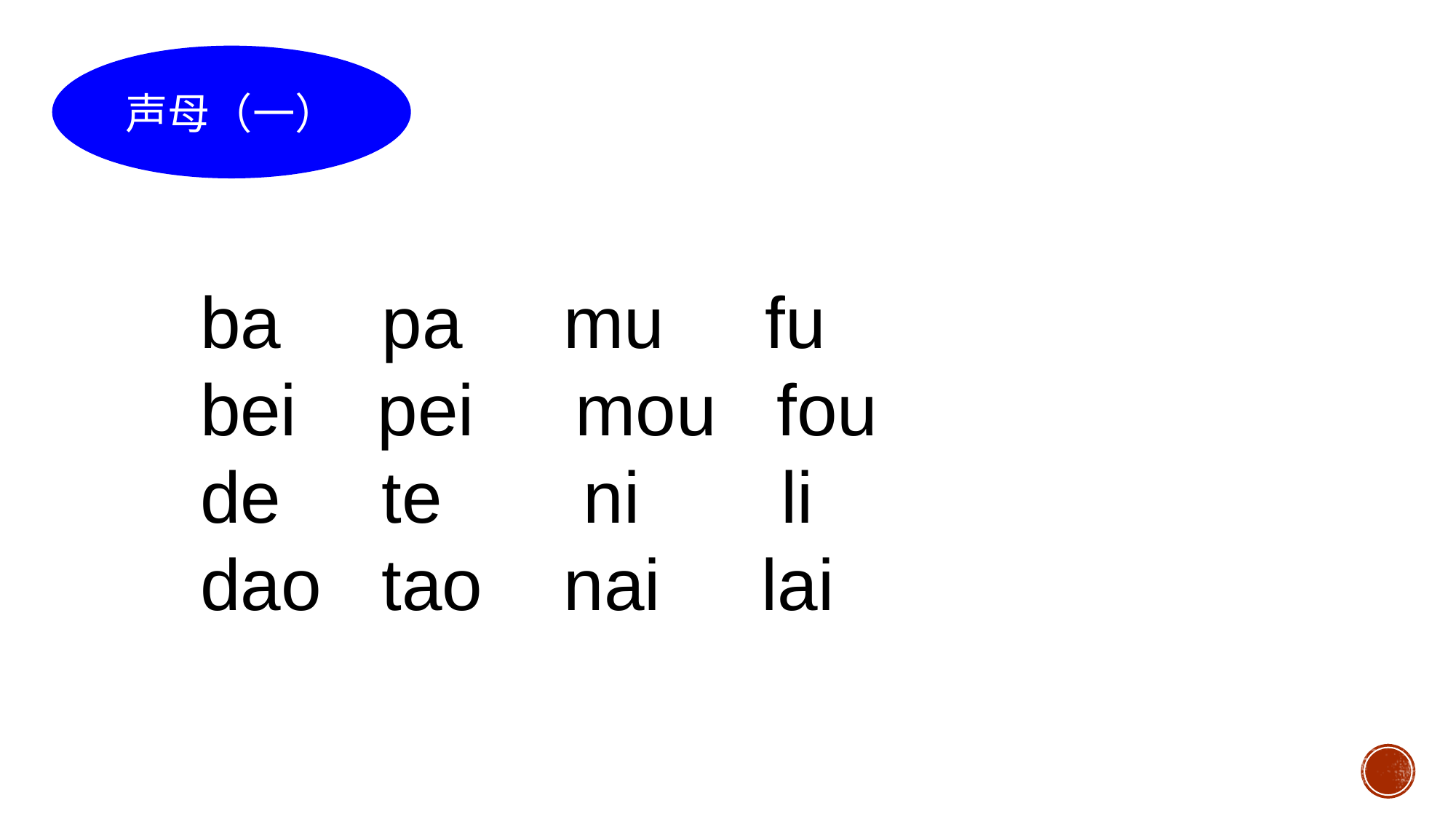

声母（一）
ba     pa     mu     fu
bei    pei     mou   fou
de     te       ni       li
dao   tao    nai     lai